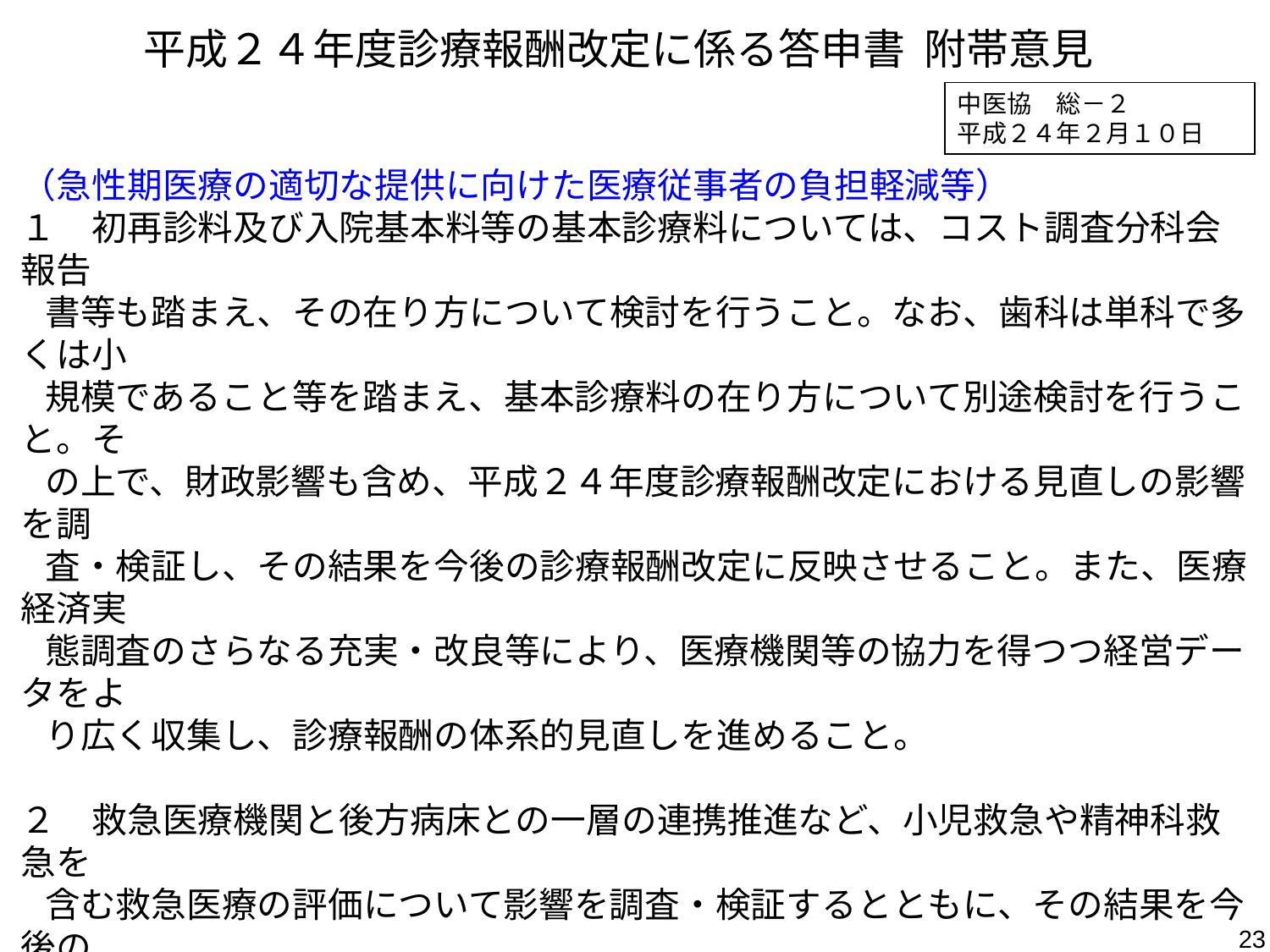

平成２４年度診療報酬改定に係る答申書  附帯意見
中医協　総－２
平成２４年２月１０日
（急性期医療の適切な提供に向けた医療従事者の負担軽減等）
１　初再診料及び入院基本料等の基本診療料については、コスト調査分科会報告
  書等も踏まえ、その在り方について検討を行うこと。なお、歯科は単科で多くは小
  規模であること等を踏まえ、基本診療料の在り方について別途検討を行うこと。そ
  の上で、財政影響も含め、平成２４年度診療報酬改定における見直しの影響を調
  査・検証し、その結果を今後の診療報酬改定に反映させること。また、医療経済実
  態調査のさらなる充実・改良等により、医療機関等の協力を得つつ経営データをよ
  り広く収集し、診療報酬の体系的見直しを進めること。

２　救急医療機関と後方病床との一層の連携推進など、小児救急や精神科救急を
  含む救急医療の評価について影響を調査・検証するとともに、その結果を今後の
  診療報酬改定に反映させること。

３　病院勤務医等の負担の大きな医療従事者の勤務体制の改善等の取組に係るさ
  らなる措置（時間外対応加算を含む。）については、その効果を調査・検証するとと
  もに、いわゆるドクターフィーの導入の是非も含め、引き続き、医師や看護師等の
  勤務の負担軽減に関する検討を行うこと。
23